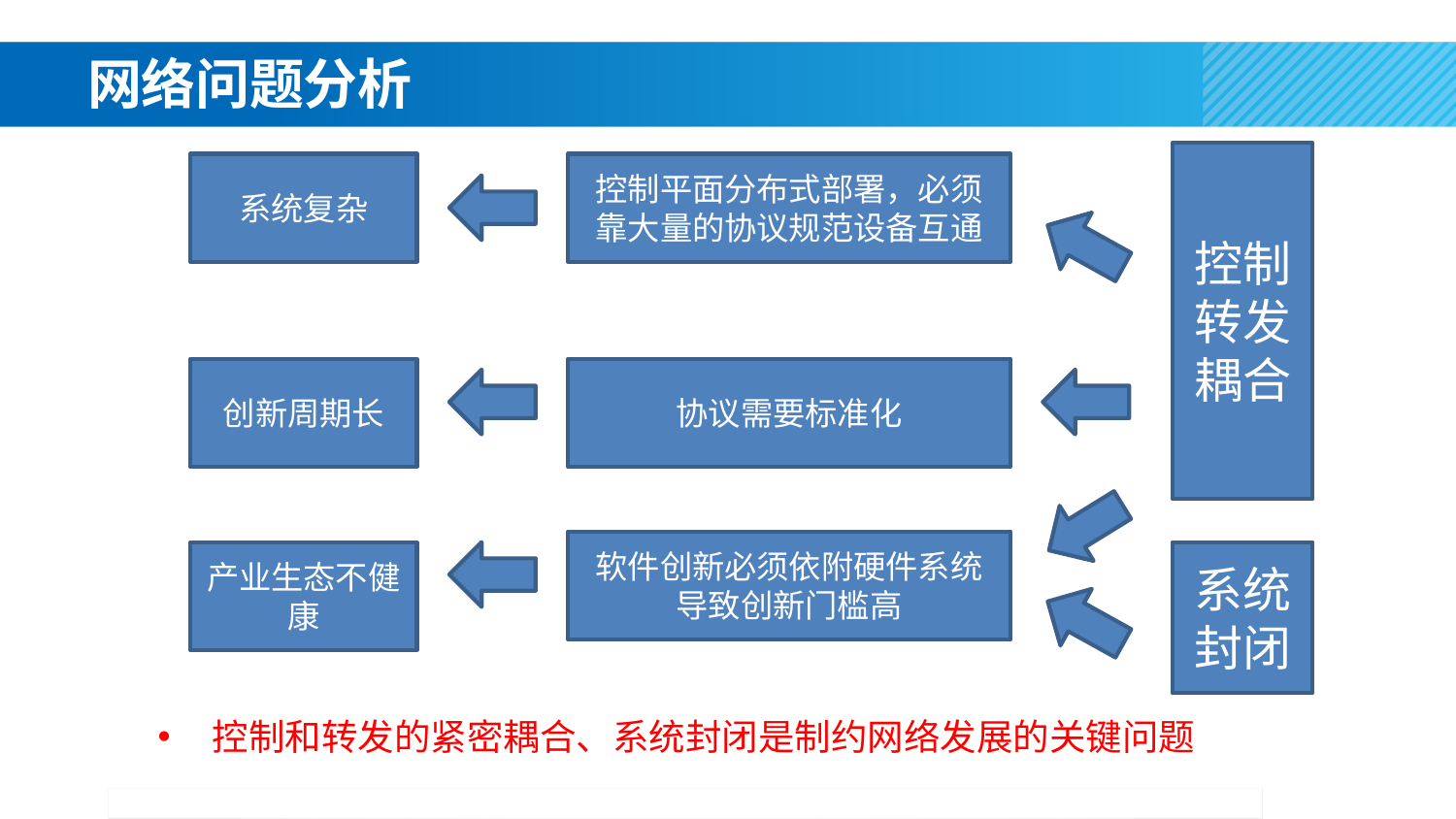

# 网络问题分析
控制转发
耦合
系统复杂
控制平面分布式部署，必须靠大量的协议规范设备互通

创新周期长
协议需要标准化

软件创新必须依附硬件系统导致创新门槛高
产业生态不健康

系统封闭

控制和转发的紧密耦合、系统封闭是制约网络发展的关键问题